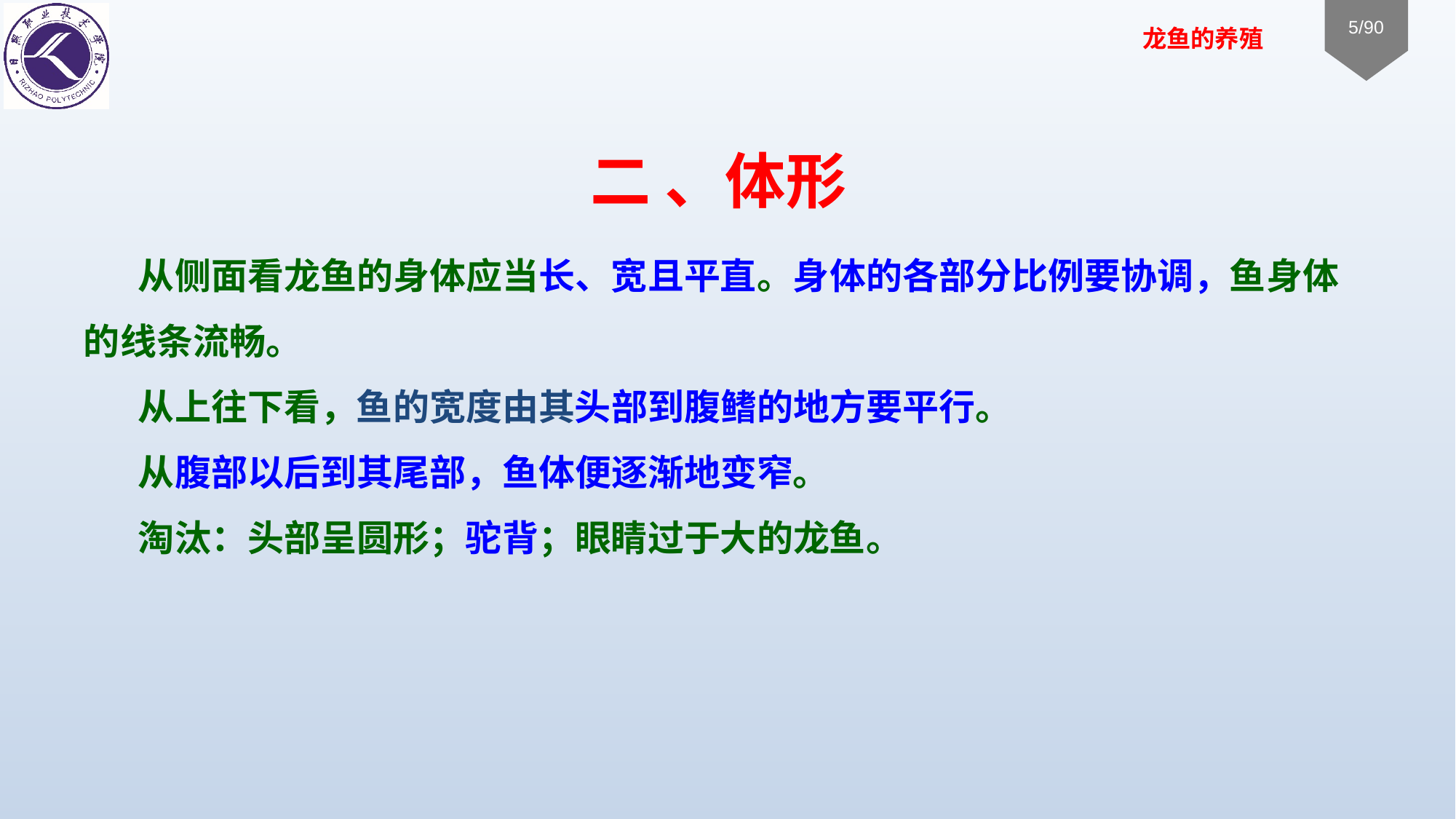

# 二 、体形
从侧面看龙鱼的身体应当长、宽且平直。身体的各部分比例要协调，鱼身体的线条流畅。
从上往下看，鱼的宽度由其头部到腹鳍的地方要平行。
从腹部以后到其尾部，鱼体便逐渐地变窄。
淘汰：头部呈圆形；驼背；眼睛过于大的龙鱼。